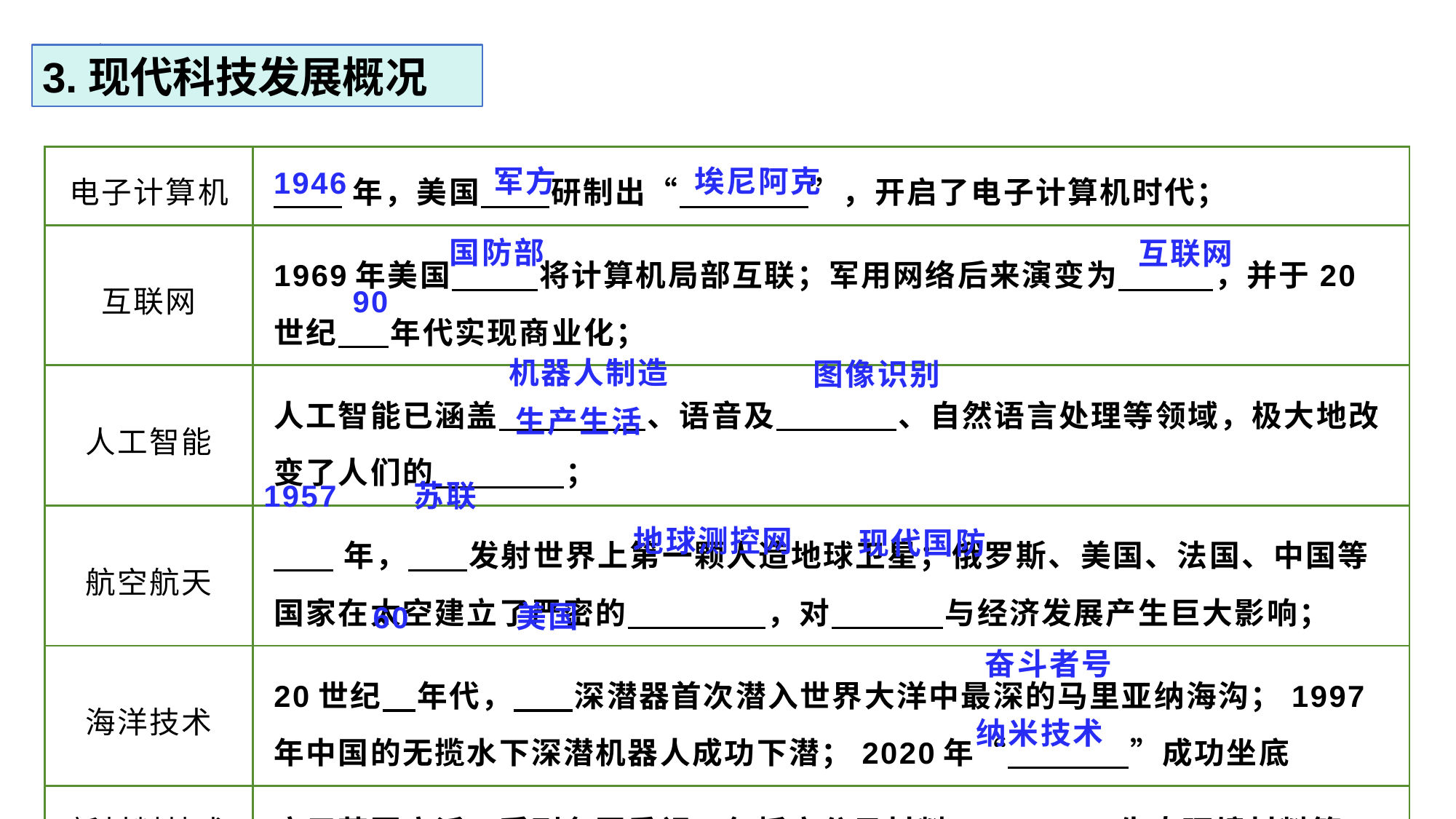

3.现代科技发展概况
（完成表格）现代科技的发展概况
| 电子计算机 | 年，美国 研制出“ ”，开启了电子计算机时代； |
| --- | --- |
| 互联网 | 1969年美国 将计算机局部互联；军用网络后来演变为 ，并于20世纪 年代实现商业化； |
| 人工智能 | 人工智能已涵盖 、语音及 、自然语言处理等领域，极大地改变了人们的 ； |
| 航空航天 | 年， 发射世界上第一颗人造地球卫星；俄罗斯、美国、法国、中国等国家在太空建立了严密的 ，对 与经济发展产生巨大影响； |
| 海洋技术 | 20世纪 年代， 深潜器首次潜入世界大洋中最深的马里亚纳海沟；1997年中国的无揽水下深潜机器人成功下潜；2020年“ ”成功坐底 |
| 新材料技术 | 应用范围广泛，受到各国重视。包括高分子材料、 、生态环境材料等。 |
军方
埃尼阿克
1946
国防部
互联网
90
机器人制造
图像识别
生产生活
1957
苏联
地球测控网
现代国防
美国
60
奋斗者号
纳米技术